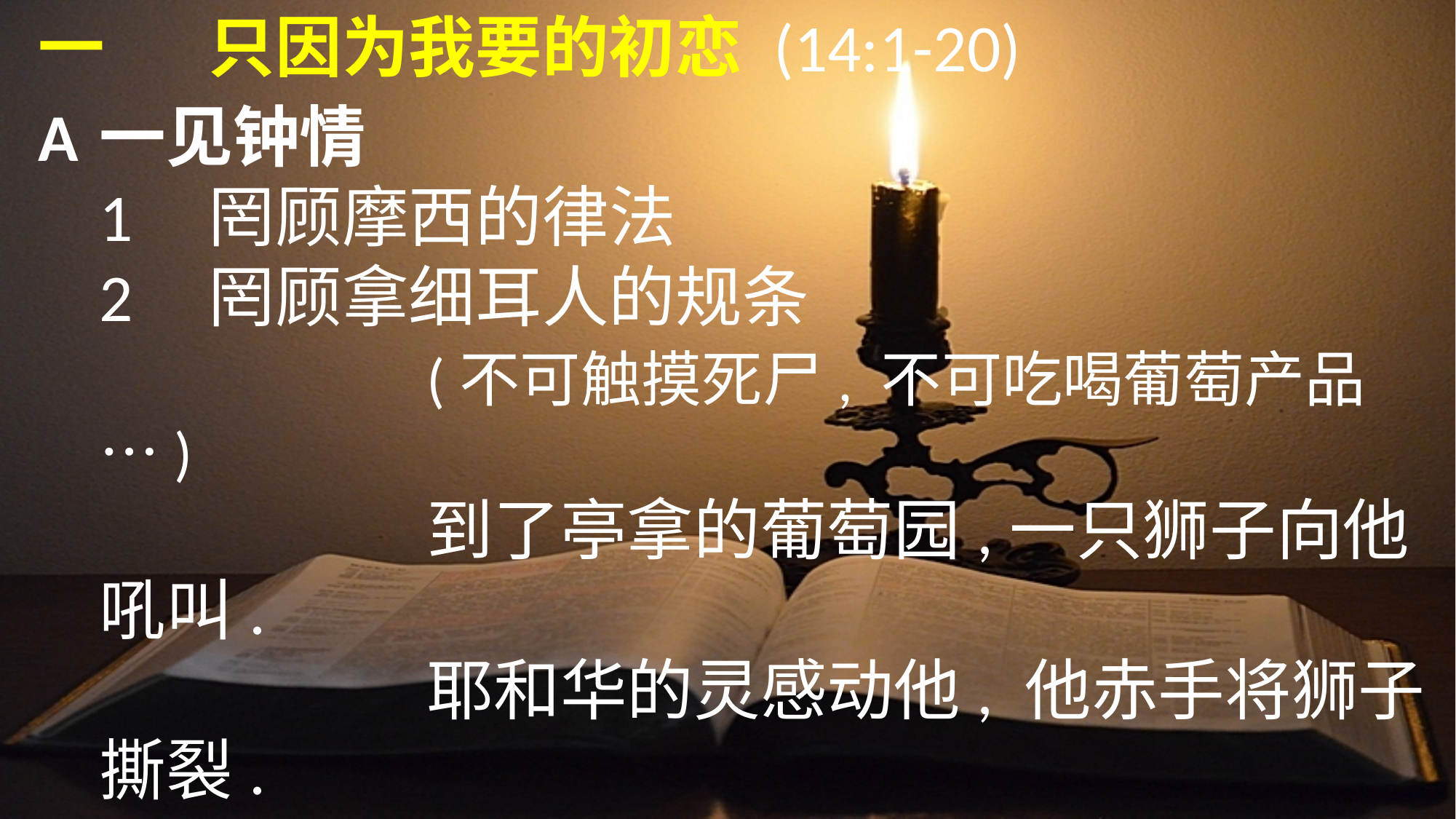

一	只因为我要的初恋 (14:1-20)
A	一见钟情
	1	罔顾摩西的律法
	2	罔顾拿细耳人的规条
				(不可触摸死尸, 不可吃喝葡萄产品…)
				到了亭拿的葡萄园,一只狮子向他吼叫.
				耶和华的灵感动他, 他赤手将狮子撕裂.
				后来叁孙去娶那女子, 转向道旁要看死狮,
				见一群蜂子和蜜在死狮的躯壳内,就用手取
				蜜, 且吃且走…